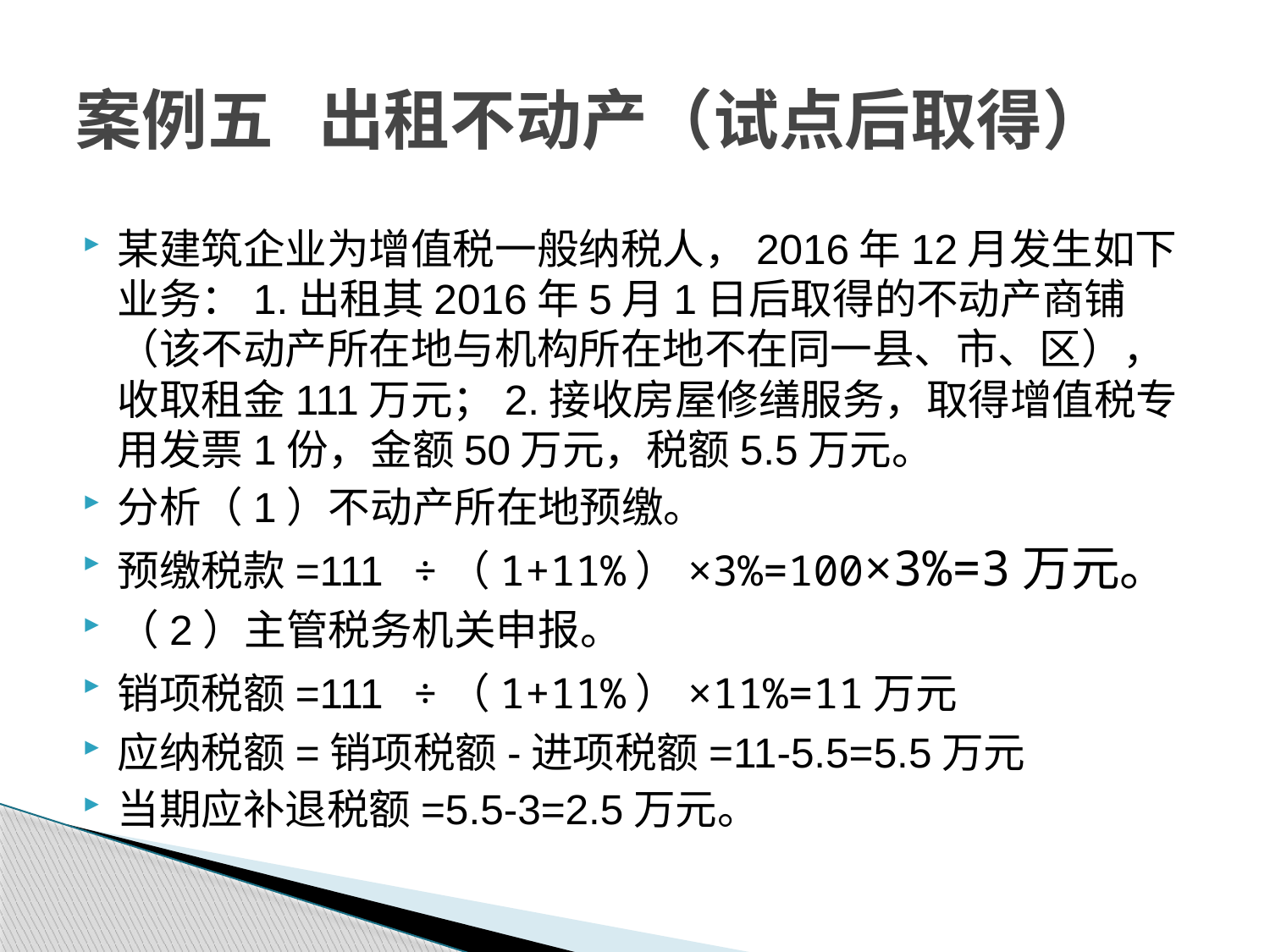

# 案例五   出租不动产（试点后取得）
某建筑企业为增值税一般纳税人，2016年12月发生如下业务：1.出租其2016年5月1日后取得的不动产商铺（该不动产所在地与机构所在地不在同一县、市、区），收取租金111万元；2.接收房屋修缮服务，取得增值税专用发票1份，金额50万元，税额5.5万元。
分析（1）不动产所在地预缴。
预缴税款=111 ÷（1+11%）×3%=100×3%=3万元。
（2）主管税务机关申报。
销项税额=111 ÷（1+11%）×11%=11万元
应纳税额=销项税额-进项税额=11-5.5=5.5万元
当期应补退税额=5.5-3=2.5万元。